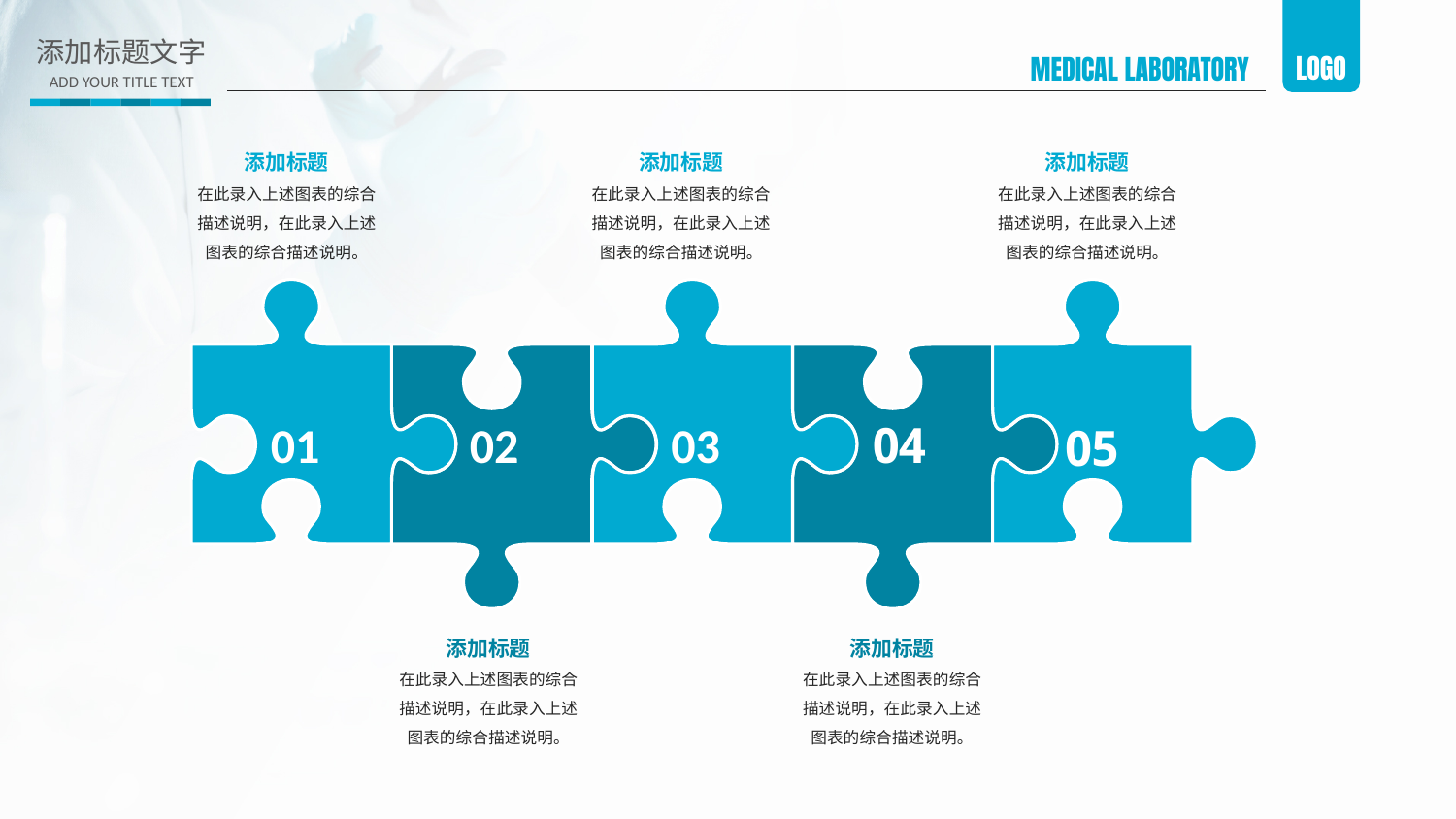

添加标题文字
ADD YOUR TITLE TEXT
添加标题
在此录入上述图表的综合描述说明，在此录入上述图表的综合描述说明。
添加标题
在此录入上述图表的综合描述说明，在此录入上述图表的综合描述说明。
添加标题
在此录入上述图表的综合描述说明，在此录入上述图表的综合描述说明。

01
02
03
04
05
添加标题
在此录入上述图表的综合描述说明，在此录入上述图表的综合描述说明。
添加标题
在此录入上述图表的综合描述说明，在此录入上述图表的综合描述说明。